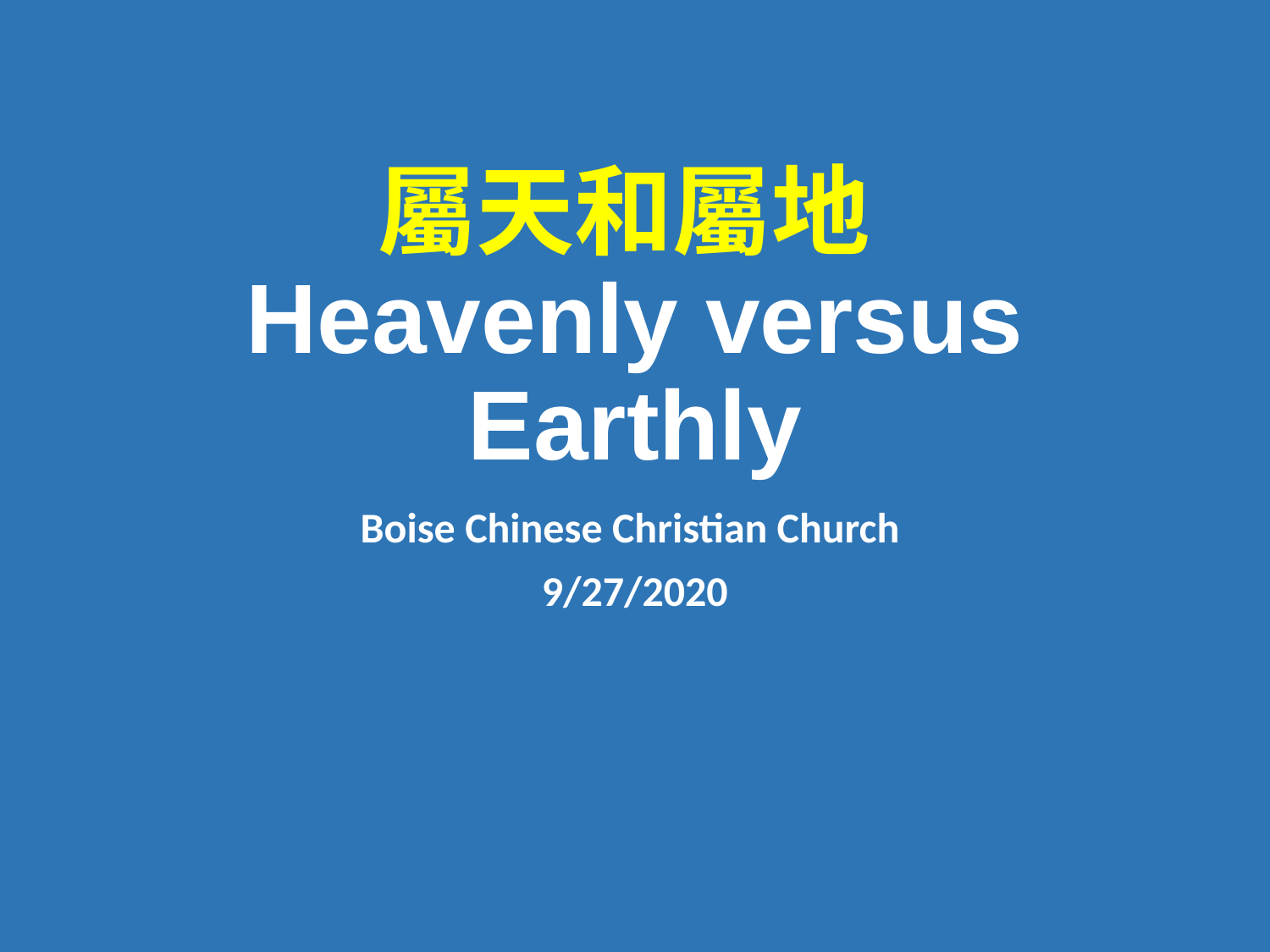

# 屬天和屬地 Heavenly versus Earthly
Boise Chinese Christian Church
9/27/2020